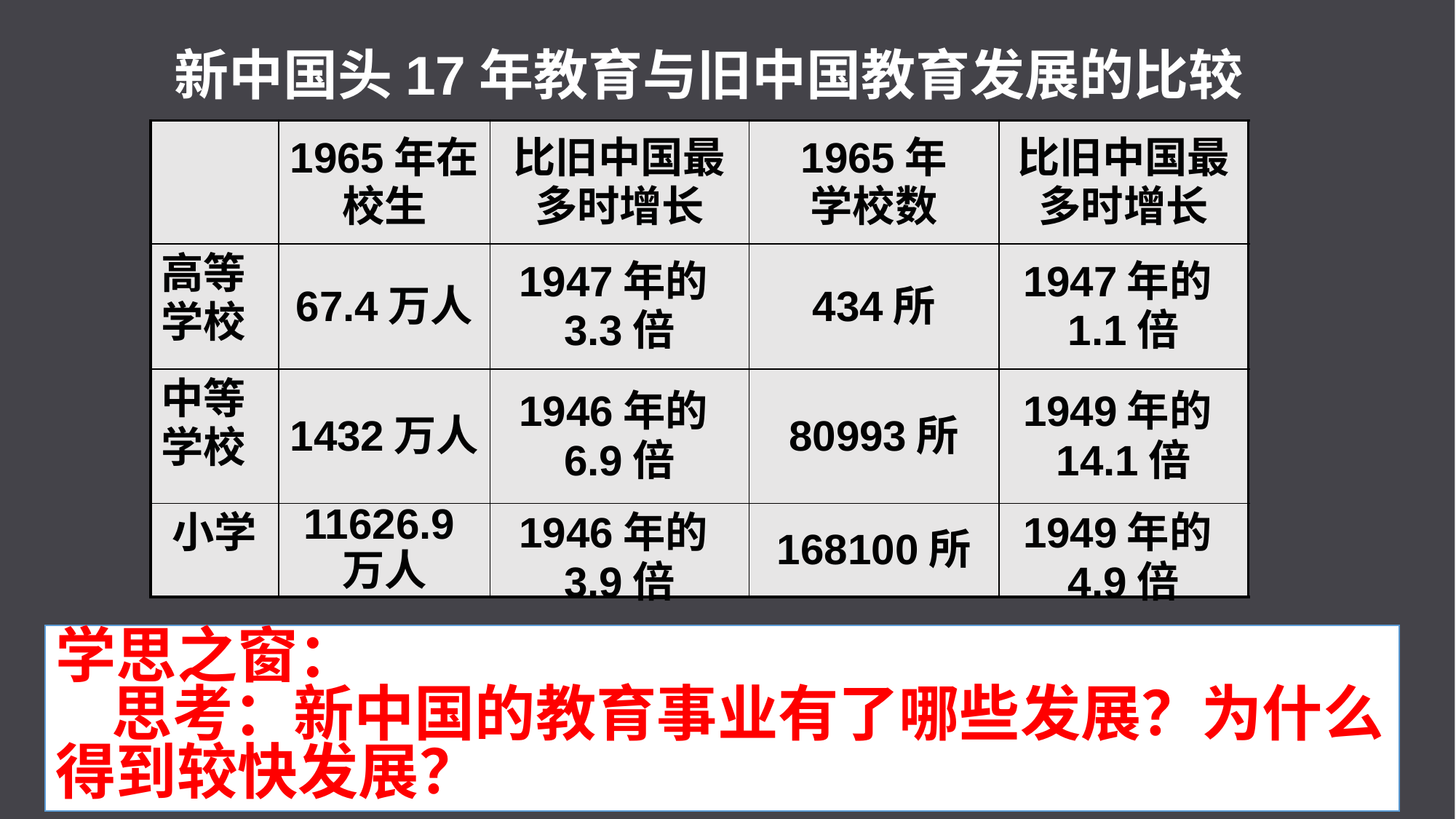

新中国头17年教育与旧中国教育发展的比较
|  | 1965年在校生 | 比旧中国最多时增长 | 1965年 学校数 | 比旧中国最多时增长 |
| --- | --- | --- | --- | --- |
| 高等学校 | 67.4万人 | 1947年的3.3倍 | 434所 | 1947年的1.1倍 |
| 中等学校 | 1432万人 | 1946年的6.9倍 | 80993所 | 1949年的14.1倍 |
| 小学 | 11626.9万人 | 1946年的3.9倍 | 168100所 | 1949年的4.9倍 |
学思之窗：
   思考：新中国的教育事业有了哪些发展？为什么得到较快发展？